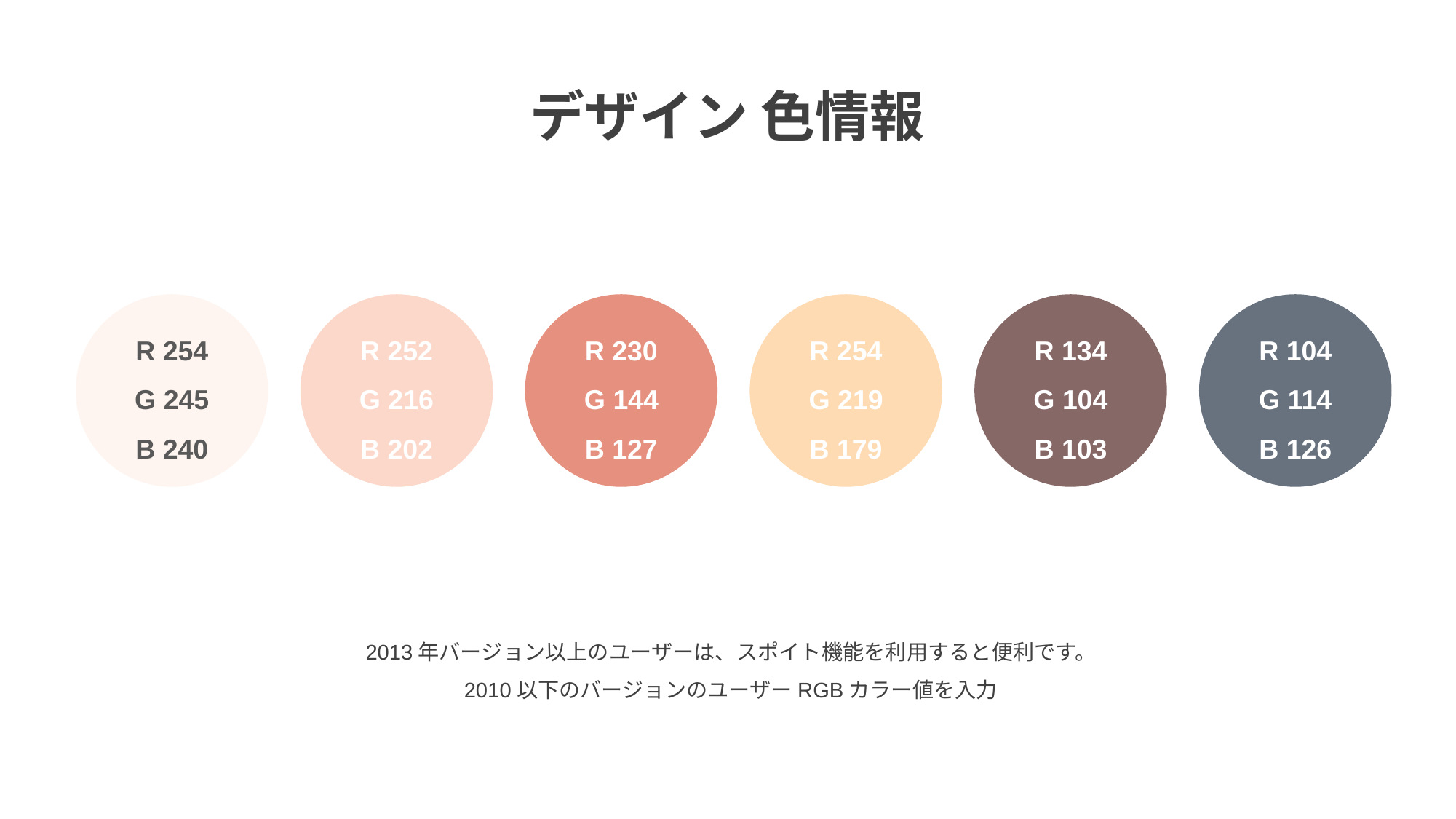

デザイン 色情報
R 254
G 245
B 240
R 252
G 216
B 202
R 230
G 144
B 127
R 254
G 219
B 179
R 134
G 104
B 103
R 104
G 114
B 126
2013年バージョン以上のユーザーは、スポイト機能を利用すると便利です。
2010以下のバージョンのユーザーRGBカラー値を入力